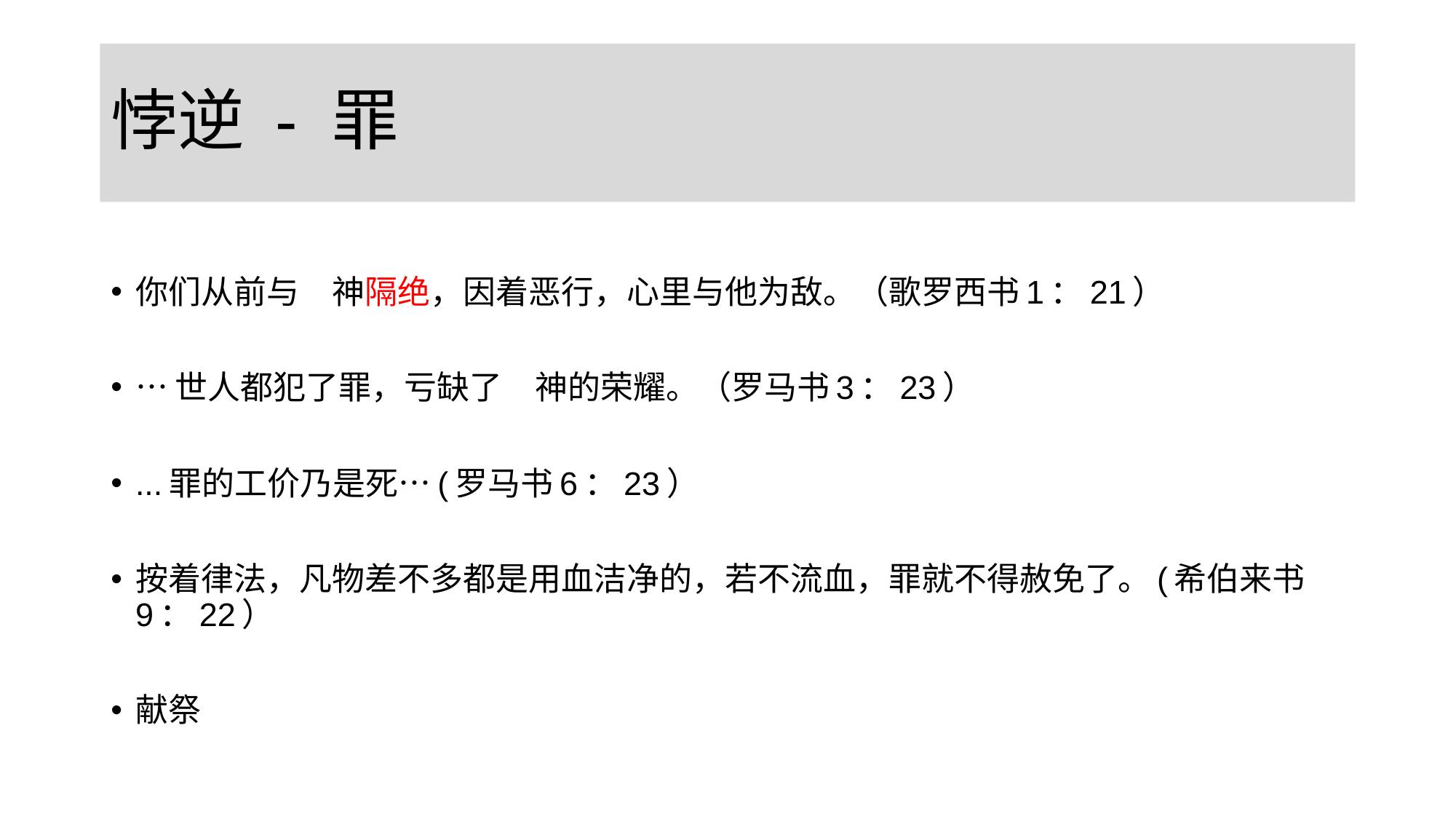

# 悖逆 - 罪

你们从前与　神隔绝，因着恶行，心里与他为敌。（歌罗西书1：21）

…世人都犯了罪，亏缺了　神的荣耀。（罗马书3：23）

...罪的工价乃是死…(罗马书6：23）

按着律法，凡物差不多都是用血洁净的，若不流血，罪就不得赦免了。(希伯来书9：22）

献祭